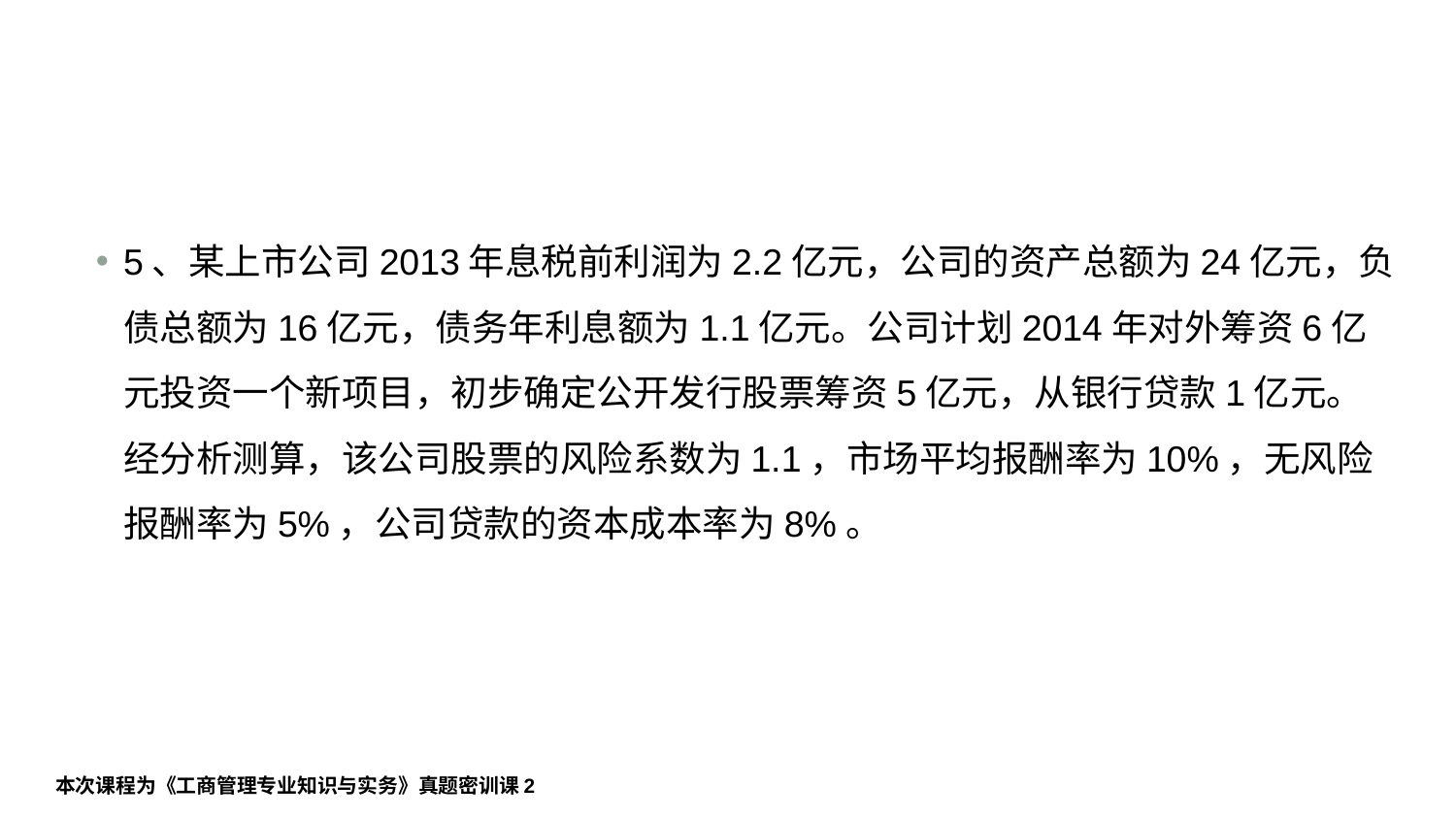

5、某上市公司2013年息税前利润为2.2亿元，公司的资产总额为24亿元，负债总额为16亿元，债务年利息额为1.1亿元。公司计划2014年对外筹资6亿元投资一个新项目，初步确定公开发行股票筹资5亿元，从银行贷款1亿元。经分析测算，该公司股票的风险系数为1.1，市场平均报酬率为10%，无风险报酬率为5%，公司贷款的资本成本率为8%。